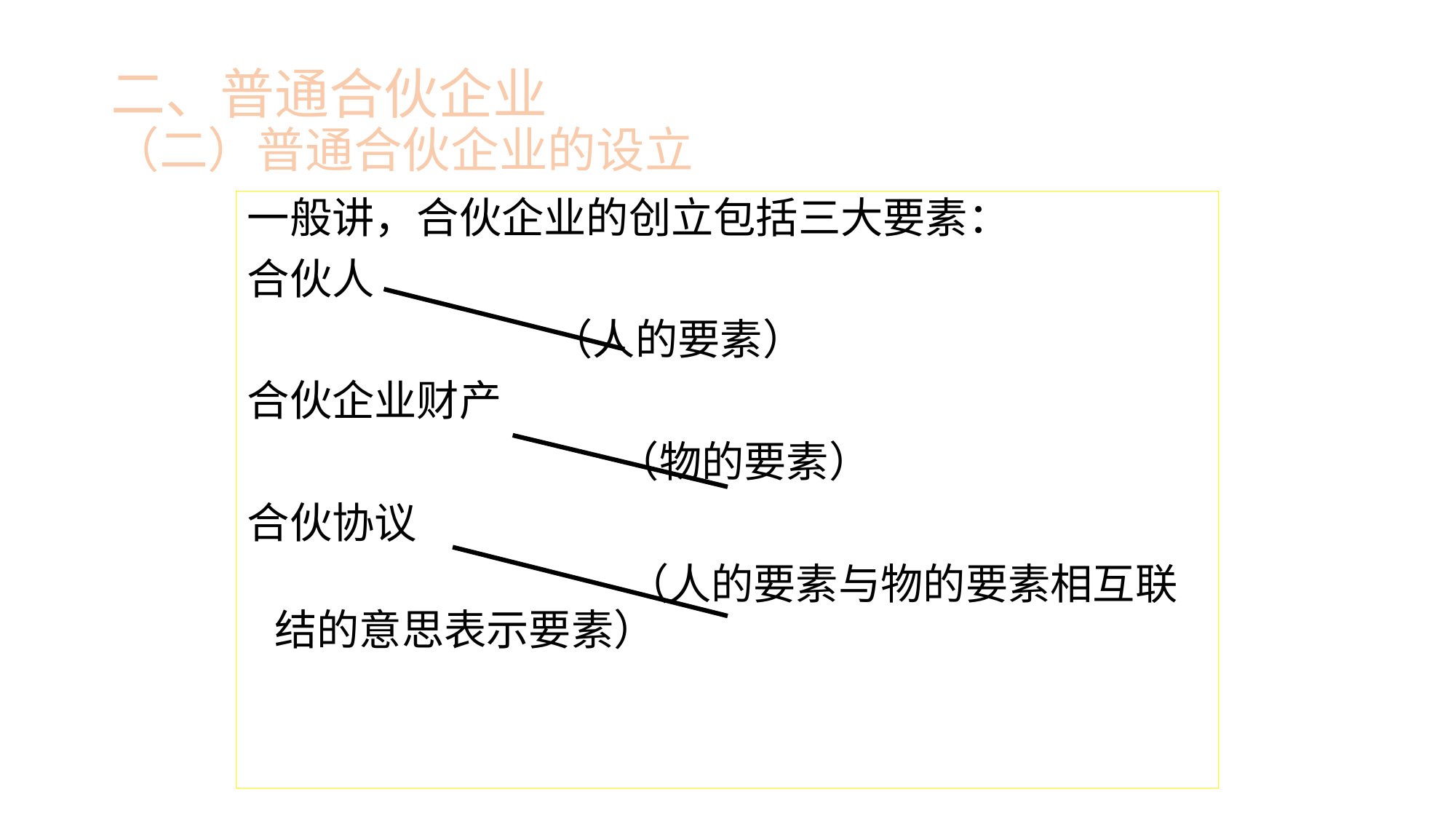

# 二、普通合伙企业 （二）普通合伙企业的设立
一般讲，合伙企业的创立包括三大要素：
合伙人
                               （人的要素）
合伙企业财产
                                      （物的要素）
合伙协议
                                       （人的要素与物的要素相互联结的意思表示要素）